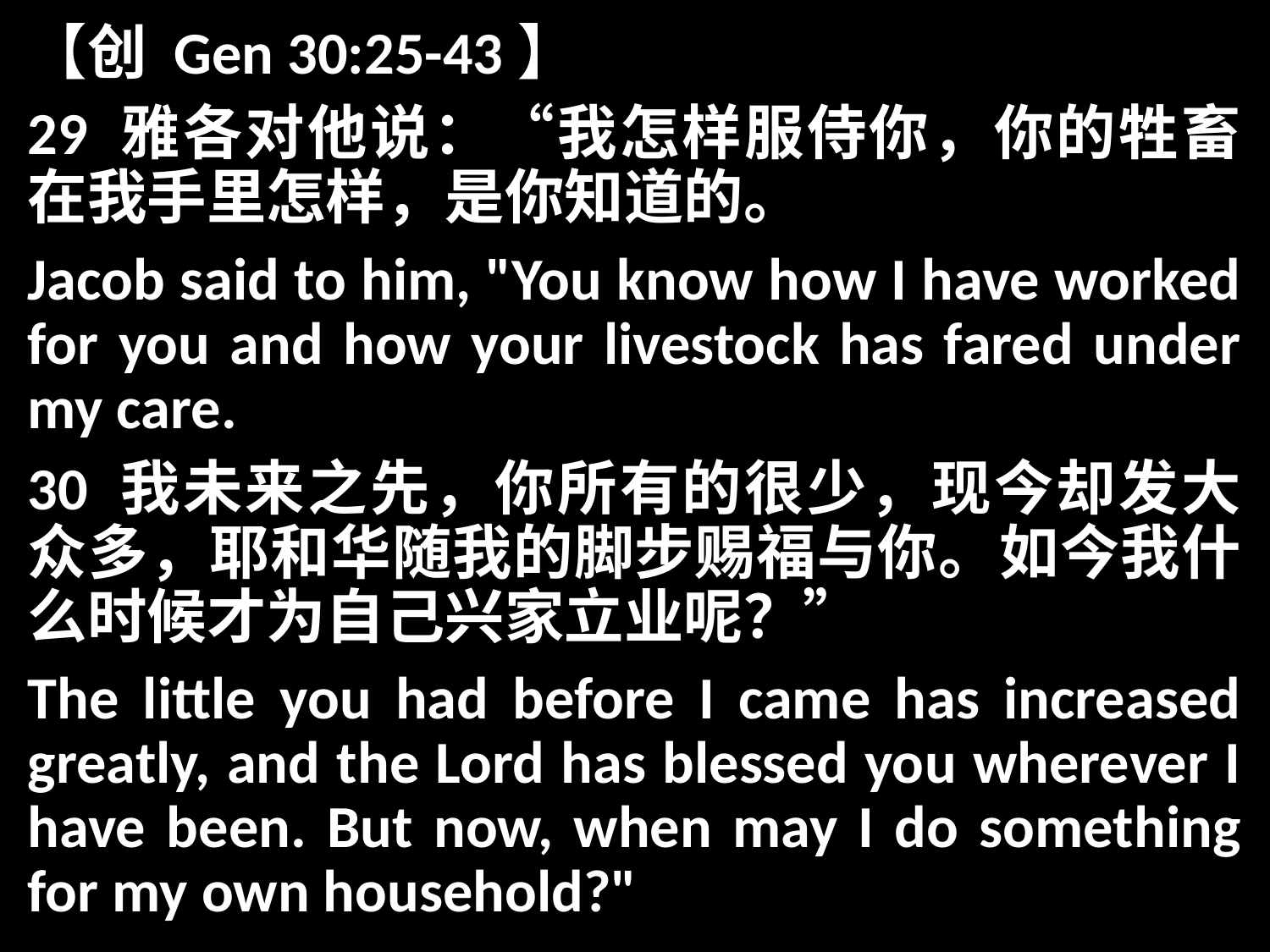

【创 Gen 30:25-43】
29 雅各对他说：“我怎样服侍你，你的牲畜在我手里怎样，是你知道的。
Jacob said to him, "You know how I have worked for you and how your livestock has fared under my care.
30 我未来之先，你所有的很少，现今却发大众多，耶和华随我的脚步赐福与你。如今我什么时候才为自己兴家立业呢？”
The little you had before I came has increased greatly, and the Lord has blessed you wherever I have been. But now, when may I do something for my own household?"